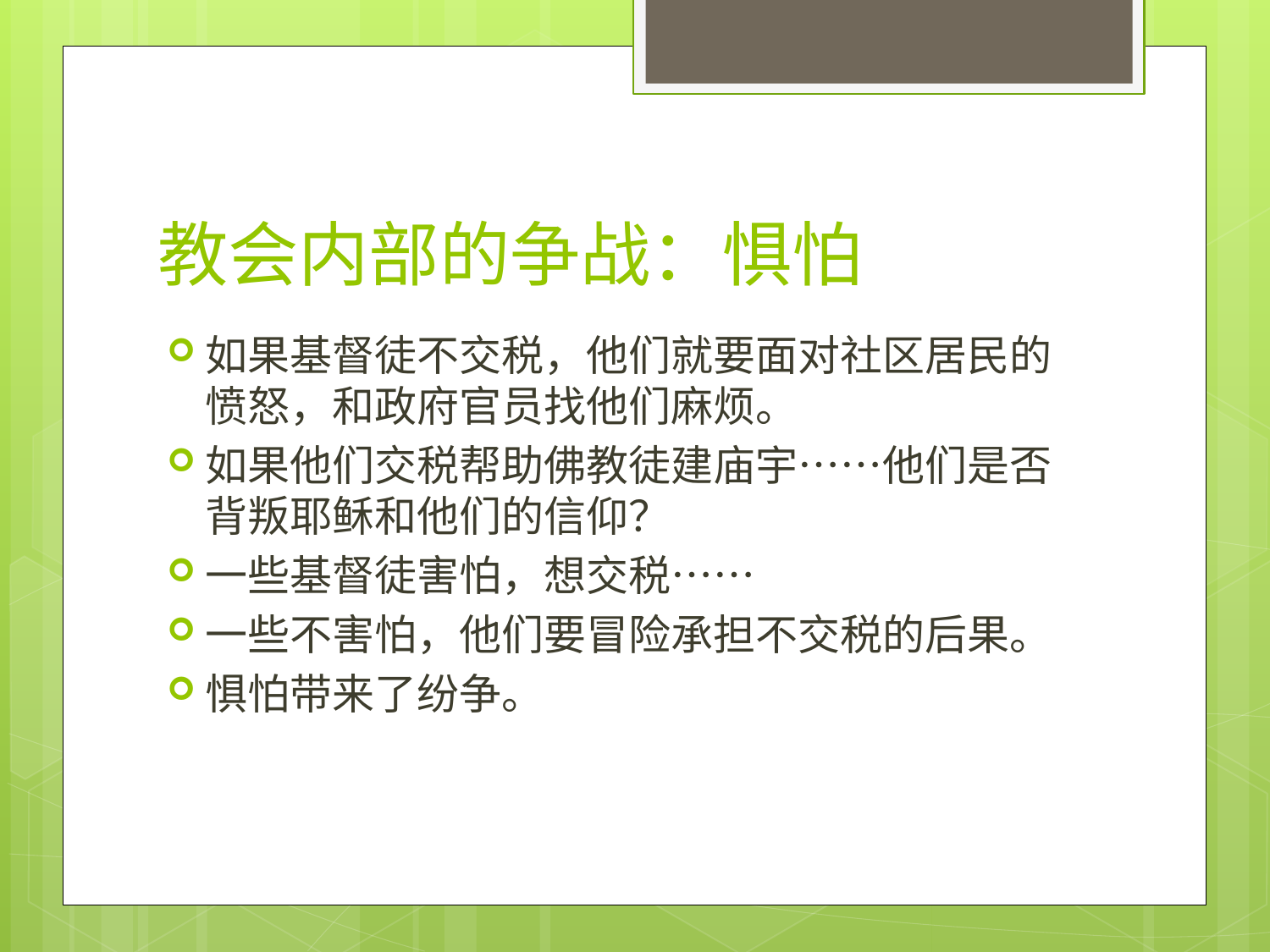

# 教会内部的争战：惧怕
如果基督徒不交税，他们就要面对社区居民的愤怒，和政府官员找他们麻烦。
如果他们交税帮助佛教徒建庙宇……他们是否背叛耶稣和他们的信仰？
一些基督徒害怕，想交税……
一些不害怕，他们要冒险承担不交税的后果。
惧怕带来了纷争。